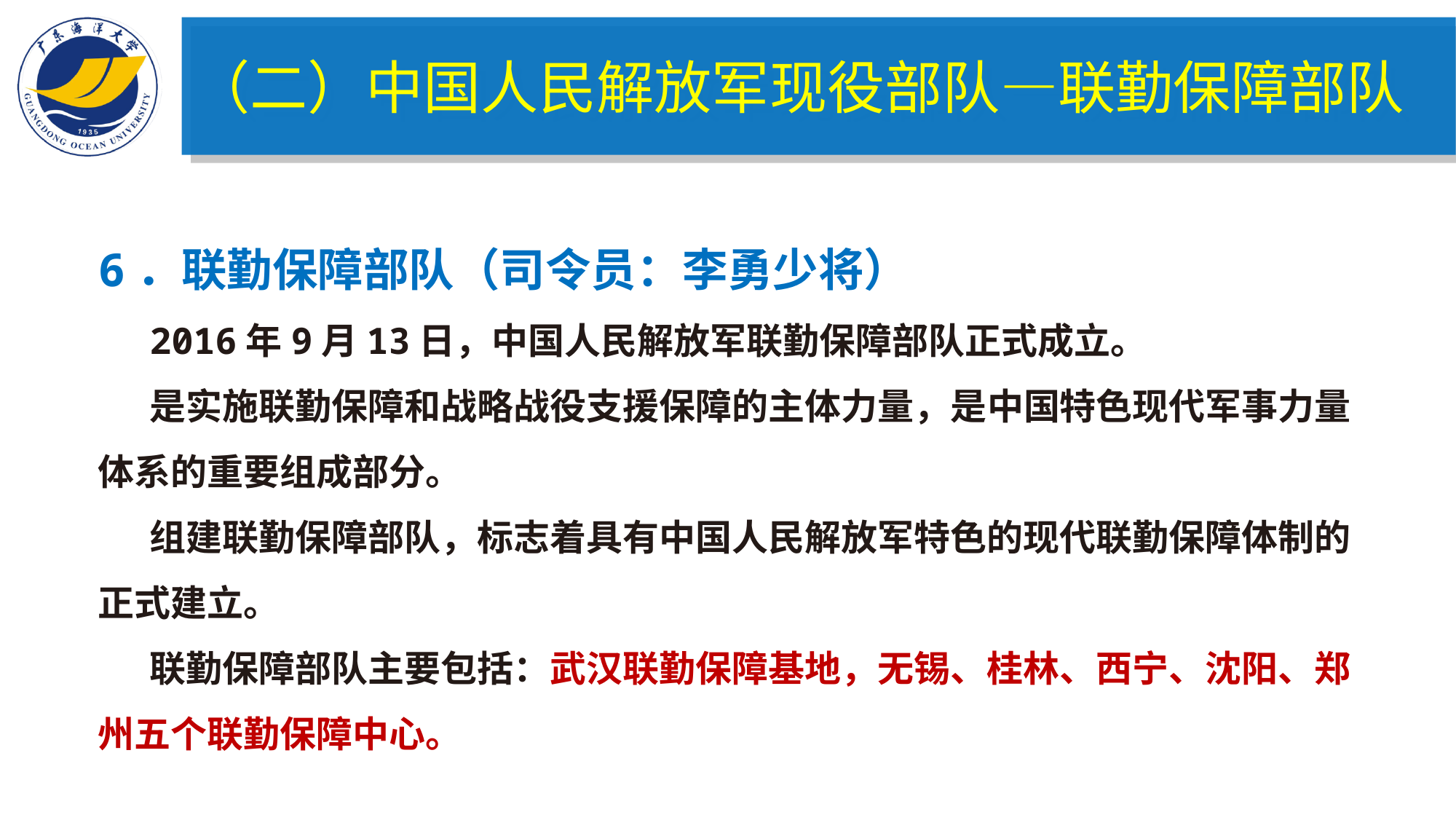

（二）中国人民解放军现役部队—联勤保障部队
6．联勤保障部队（司令员：李勇少将）
2016年9月13日，中国人民解放军联勤保障部队正式成立。
是实施联勤保障和战略战役支援保障的主体力量，是中国特色现代军事力量体系的重要组成部分。
组建联勤保障部队，标志着具有中国人民解放军特色的现代联勤保障体制的正式建立。
联勤保障部队主要包括：武汉联勤保障基地，无锡、桂林、西宁、沈阳、郑州五个联勤保障中心。